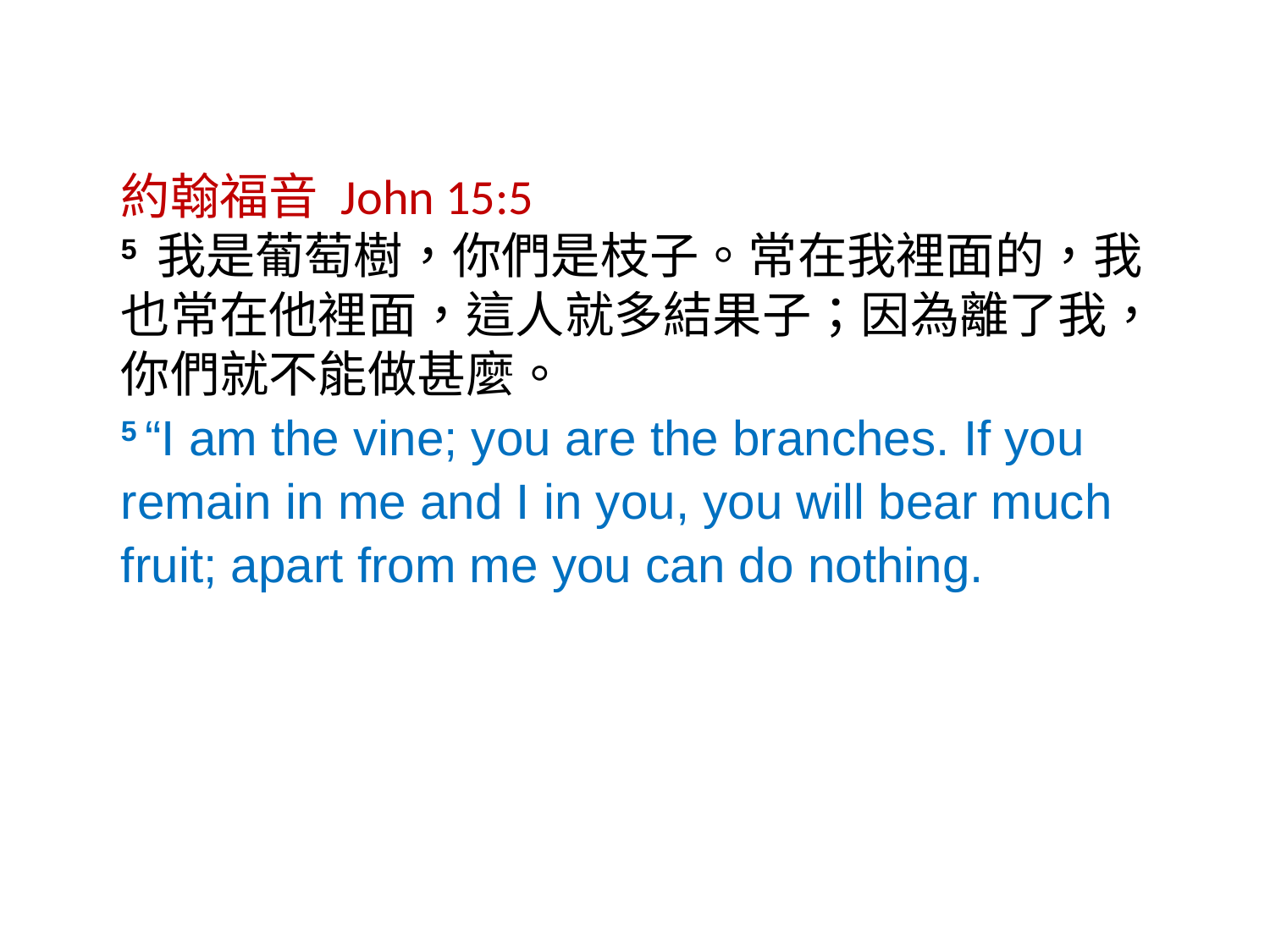

約翰福音 John 15:5
5 我是葡萄樹，你們是枝子。常在我裡面的，我也常在他裡面，這人就多結果子；因為離了我，你們就不能做甚麼。
5 “I am the vine; you are the branches. If you remain in me and I in you, you will bear much fruit; apart from me you can do nothing.